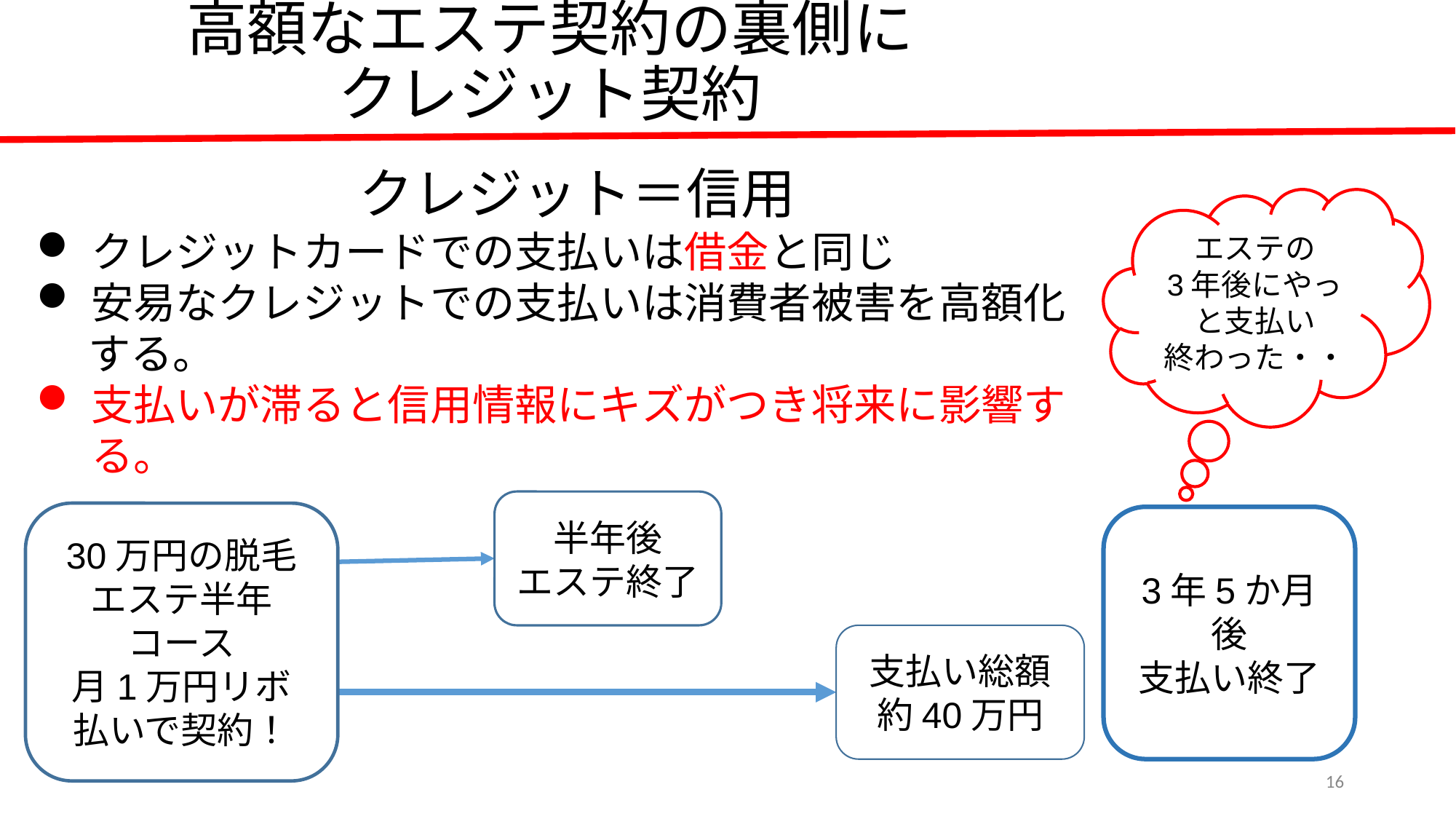

# 高額なエステ契約の裏側に
クレジット契約
クレジット＝信用
クレジットカードでの支払いは借金と同じ
安易なクレジットでの支払いは消費者被害を高額化
　 する。
支払いが滞ると信用情報にキズがつき将来に影響する。

エステの
3年後にやっと支払い
終わった・・
半年後
エステ終了
30万円の脱毛エステ半年
コース
月1万円リボ
払いで契約！
3年5か月後
支払い終了
支払い総額約40万円
16